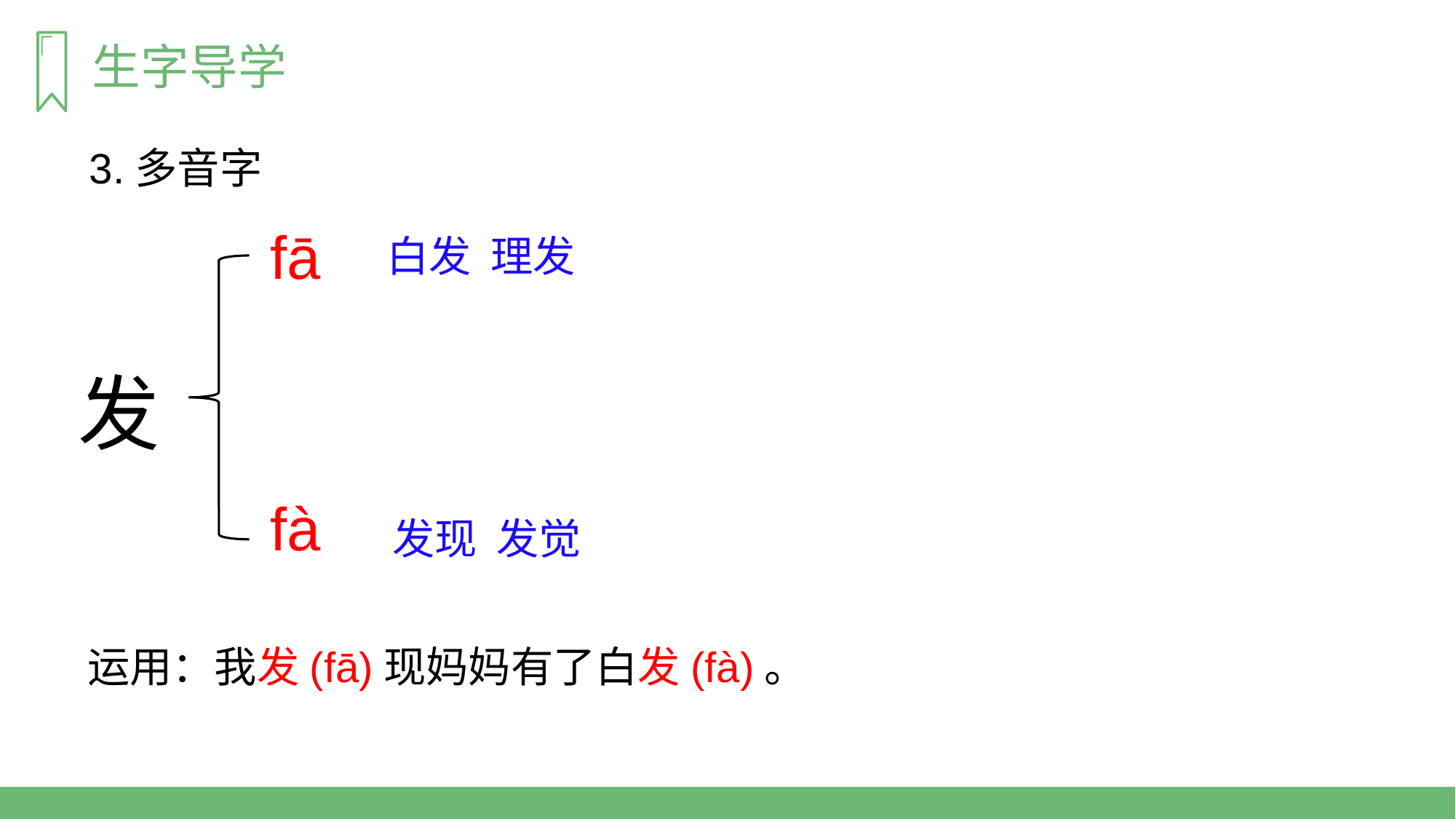

生字导学

3.多音字
fā
白发  理发

发
 fà
发现  发觉
运用：我发(fā)现妈妈有了白发(fà)。